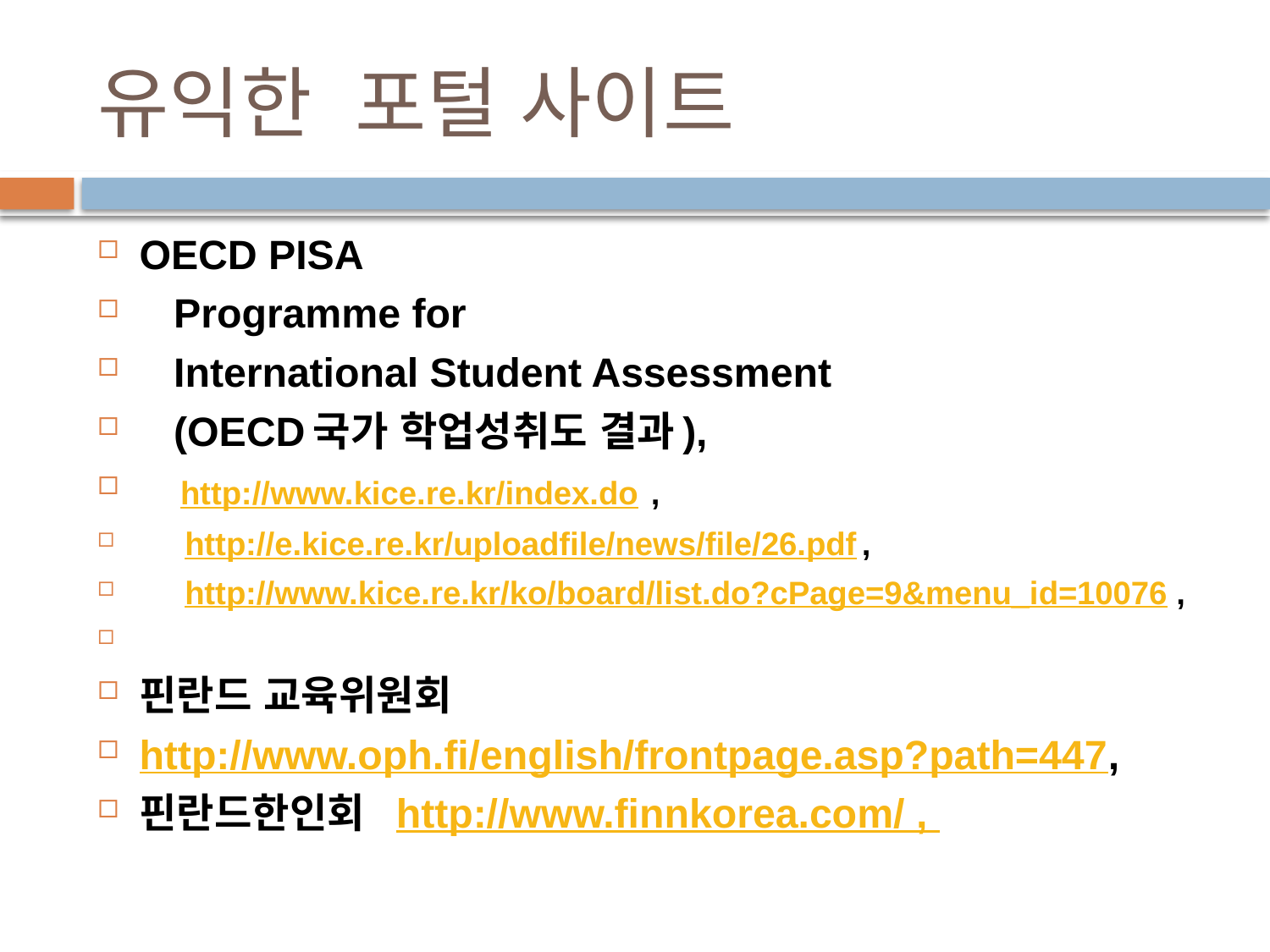

# 유익한  포털 사이트
OECD PISA
   Programme for
   International Student Assessment
   (OECD국가 학업성취도 결과),
    http://www.kice.re.kr/index.do ,
     http://e.kice.re.kr/uploadfile/news/file/26.pdf,
     http://www.kice.re.kr/ko/board/list.do?cPage=9&menu_id=10076,

핀란드 교육위원회
http://www.oph.fi/english/frontpage.asp?path=447,
핀란드한인회  http://www.finnkorea.com/ ,